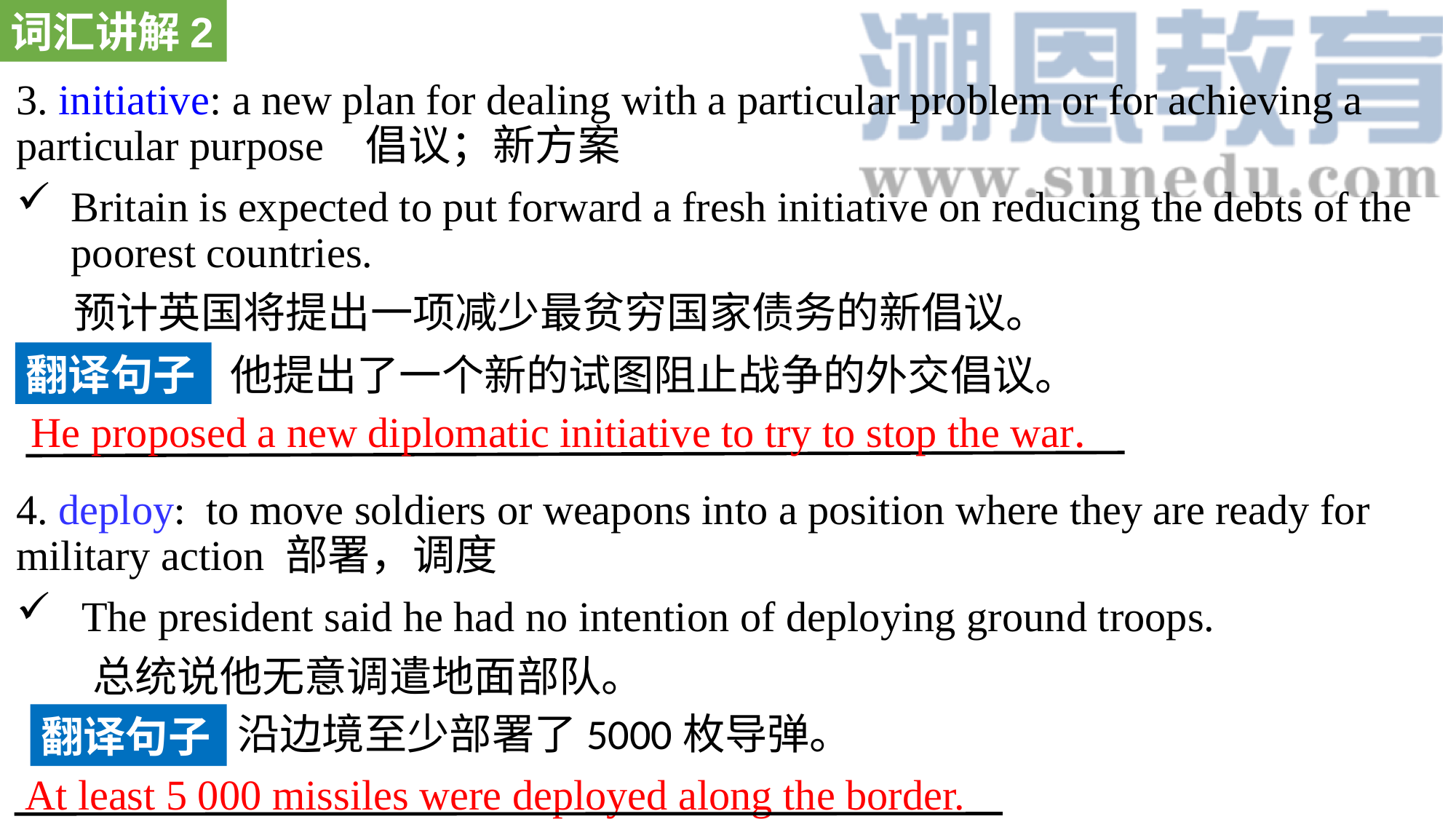

词汇讲解2
3. initiative: a new plan for dealing with a particular problem or for achieving a particular purpose   倡议；新方案
Britain is expected to put forward a fresh initiative on reducing the debts of the poorest countries.
     预计英国将提出一项减少最贫穷国家债务的新倡议。

4. deploy:  to move soldiers or weapons into a position where they are ready for military action 部署，调度
 The president said he had no intention of deploying ground troops.
       总统说他无意调遣地面部队。
翻译句子
他提出了一个新的试图阻止战争的外交倡议。
He proposed a new diplomatic initiative to try to stop the war.
沿边境至少部署了5000枚导弹。
翻译句子
At least 5 000 missiles were deployed along the border.